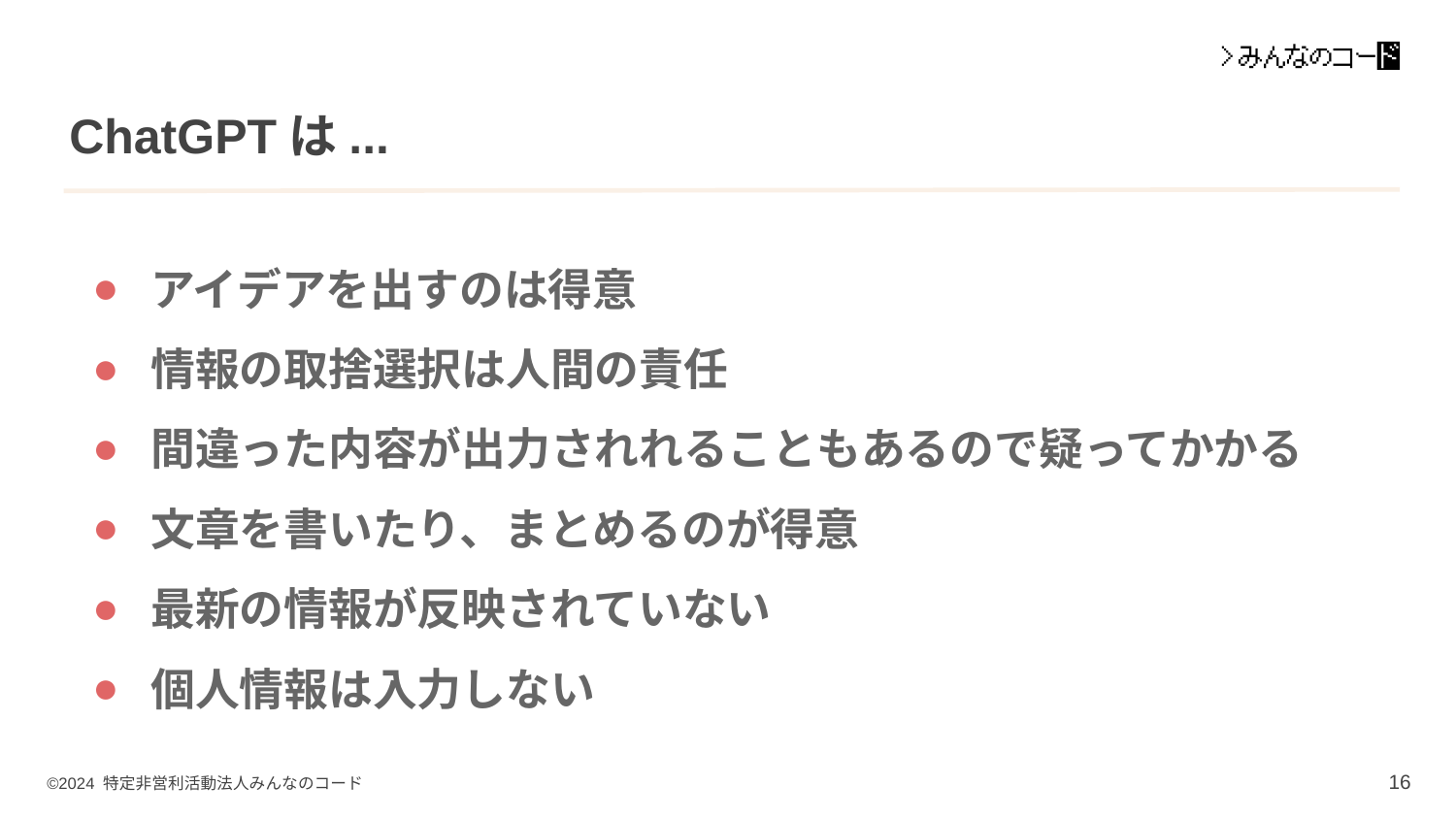

# ChatGPTは...
アイデアを出すのは得意
情報の取捨選択は人間の責任
間違った内容が出力されれることもあるので疑ってかかる
文章を書いたり、まとめるのが得意
最新の情報が反映されていない
個人情報は入力しない